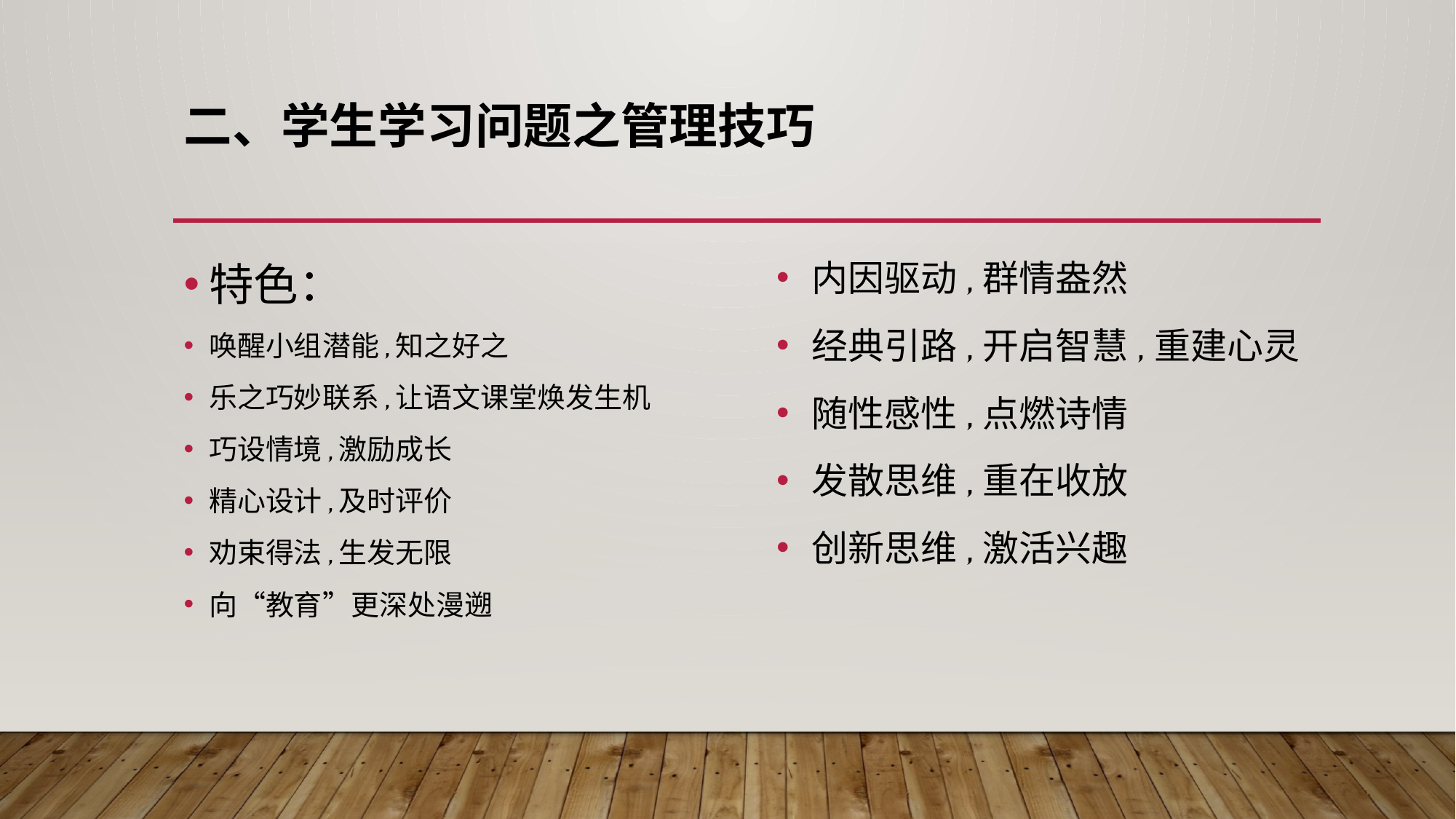

# 二、学生学习问题之管理技巧
特色：
唤醒小组潜能,知之好之
乐之巧妙联系,让语文课堂焕发生机
巧设情境,激励成长
精心设计,及时评价
劝束得法,生发无限
向“教育”更深处漫遡

内因驱动,群情盎然
经典引路,开启智慧,重建心灵
随性感性,点燃诗情
发散思维,重在收放
创新思维,激活兴趣